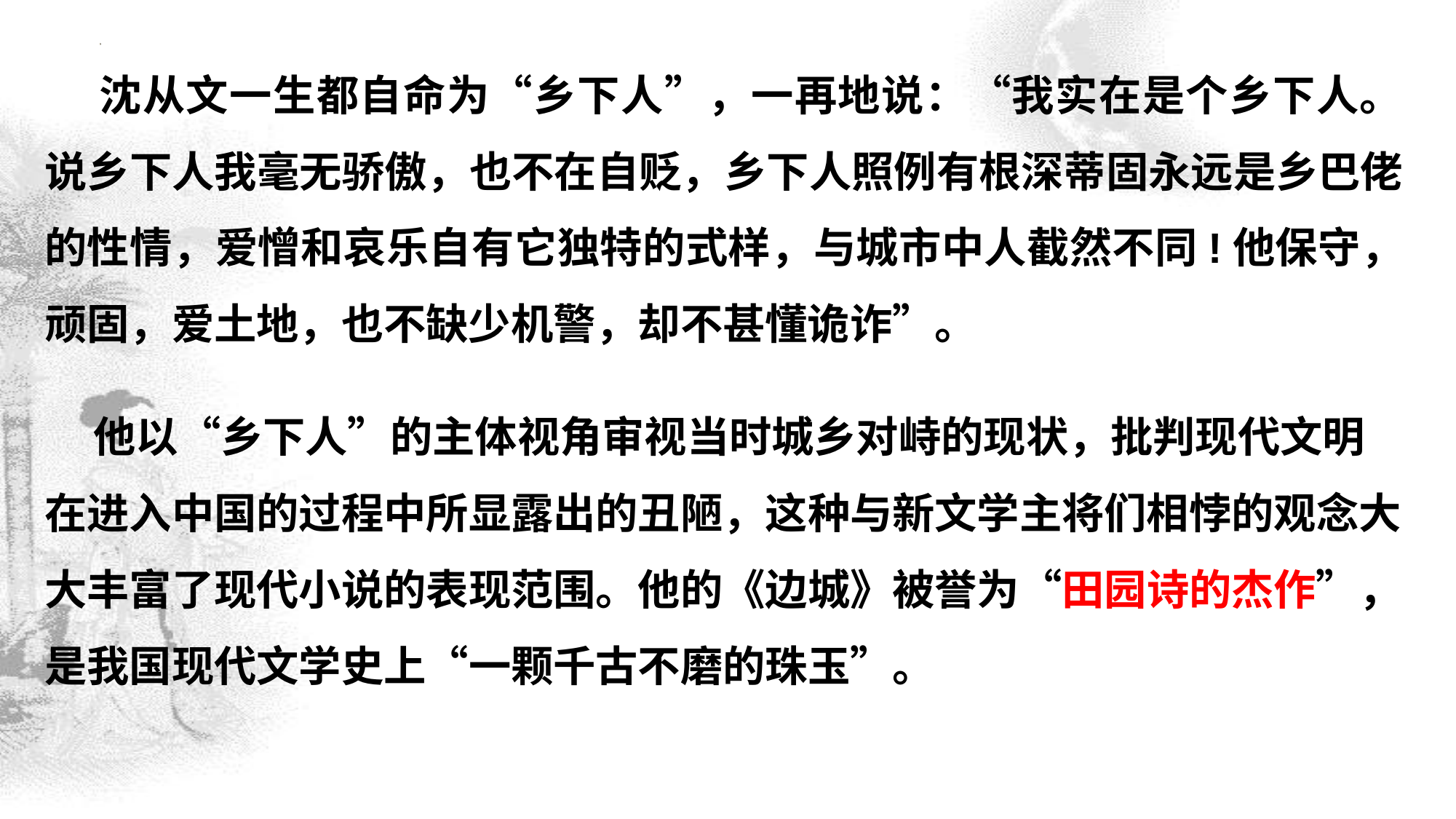

沈从文一生都自命为“乡下人”，一再地说：“我实在是个乡下人。说乡下人我毫无骄傲，也不在自贬，乡下人照例有根深蒂固永远是乡巴佬的性情，爱憎和哀乐自有它独特的式样，与城市中人截然不同!他保守，顽固，爱土地，也不缺少机警，却不甚懂诡诈”。
    他以“乡下人”的主体视角审视当时城乡对峙的现状，批判现代文明在进入中国的过程中所显露出的丑陋，这种与新文学主将们相悖的观念大大丰富了现代小说的表现范围。他的《边城》被誉为“田园诗的杰作”，是我国现代文学史上“一颗千古不磨的珠玉”。